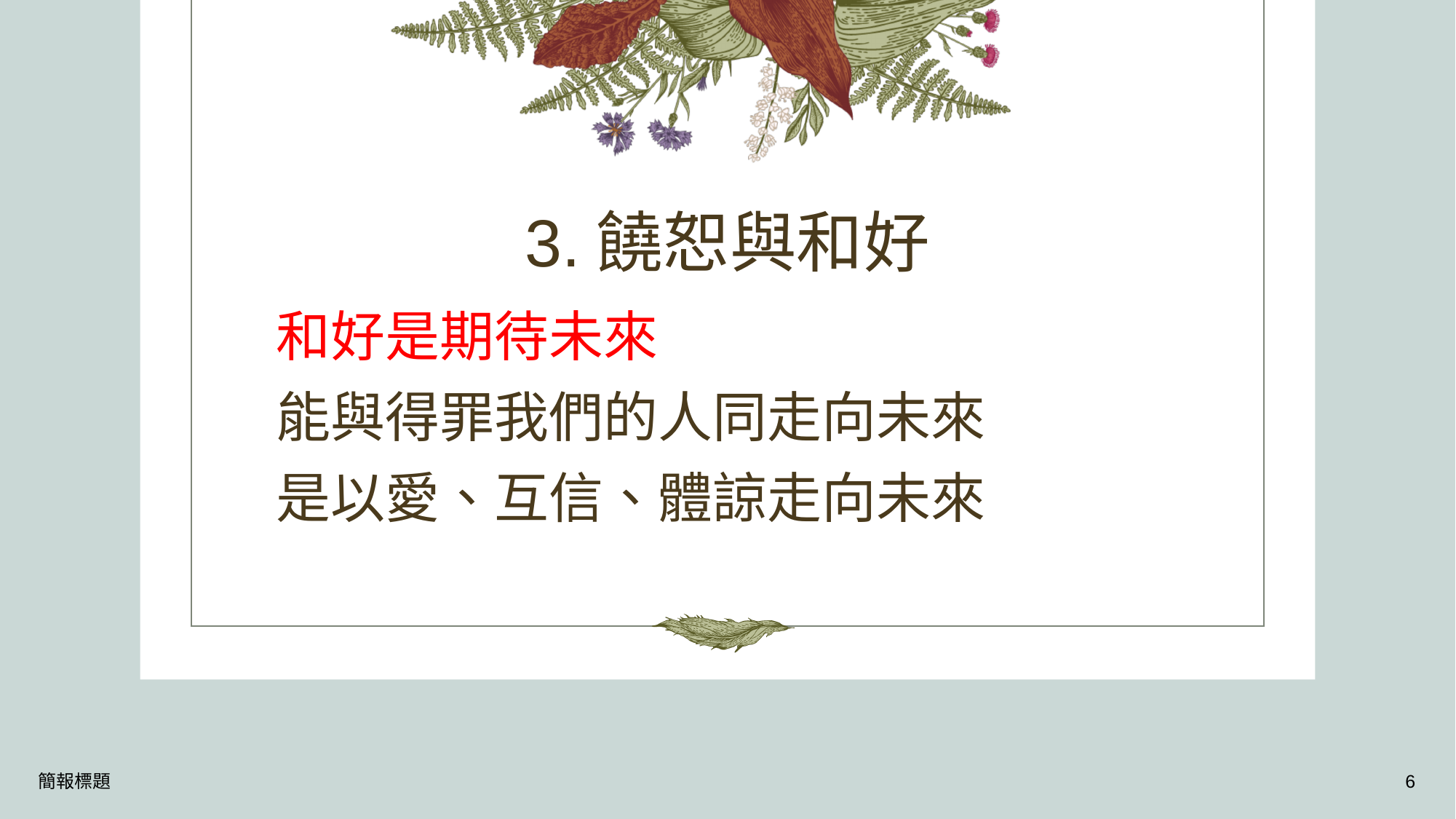

# 3.饒恕與和好
和好是期待未來
能與得罪我們的人同走向未來
是以愛、互信、體諒走向未來
簡報標題
6